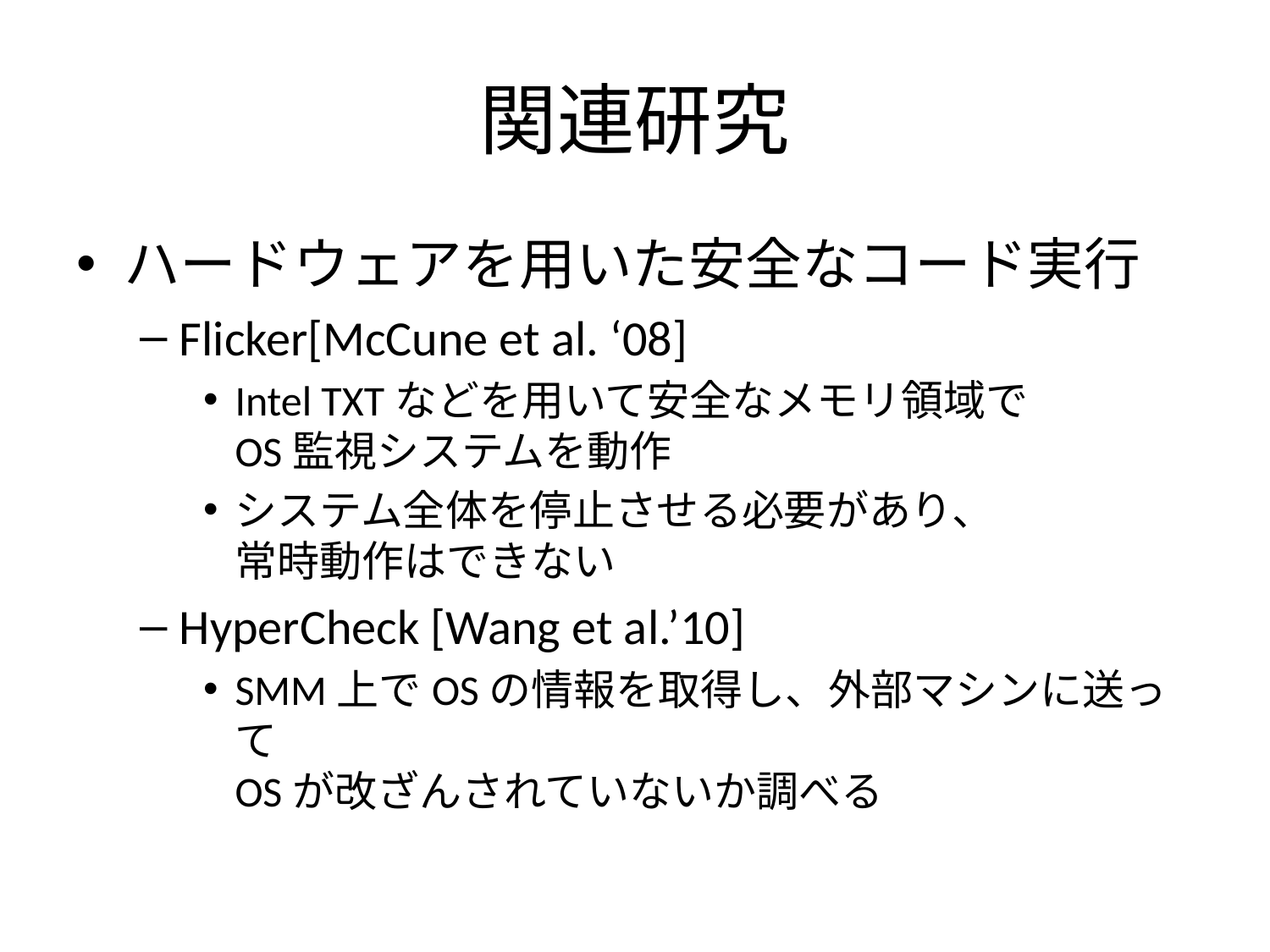

# 関連研究
ハードウェアを用いた安全なコード実行
Flicker[McCune et al. ‘08]
Intel TXTなどを用いて安全なメモリ領域で
OS監視システムを動作
システム全体を停止させる必要があり、
常時動作はできない
HyperCheck [Wang et al.’10]
SMM上でOSの情報を取得し、外部マシンに送って
OSが改ざんされていないか調べる